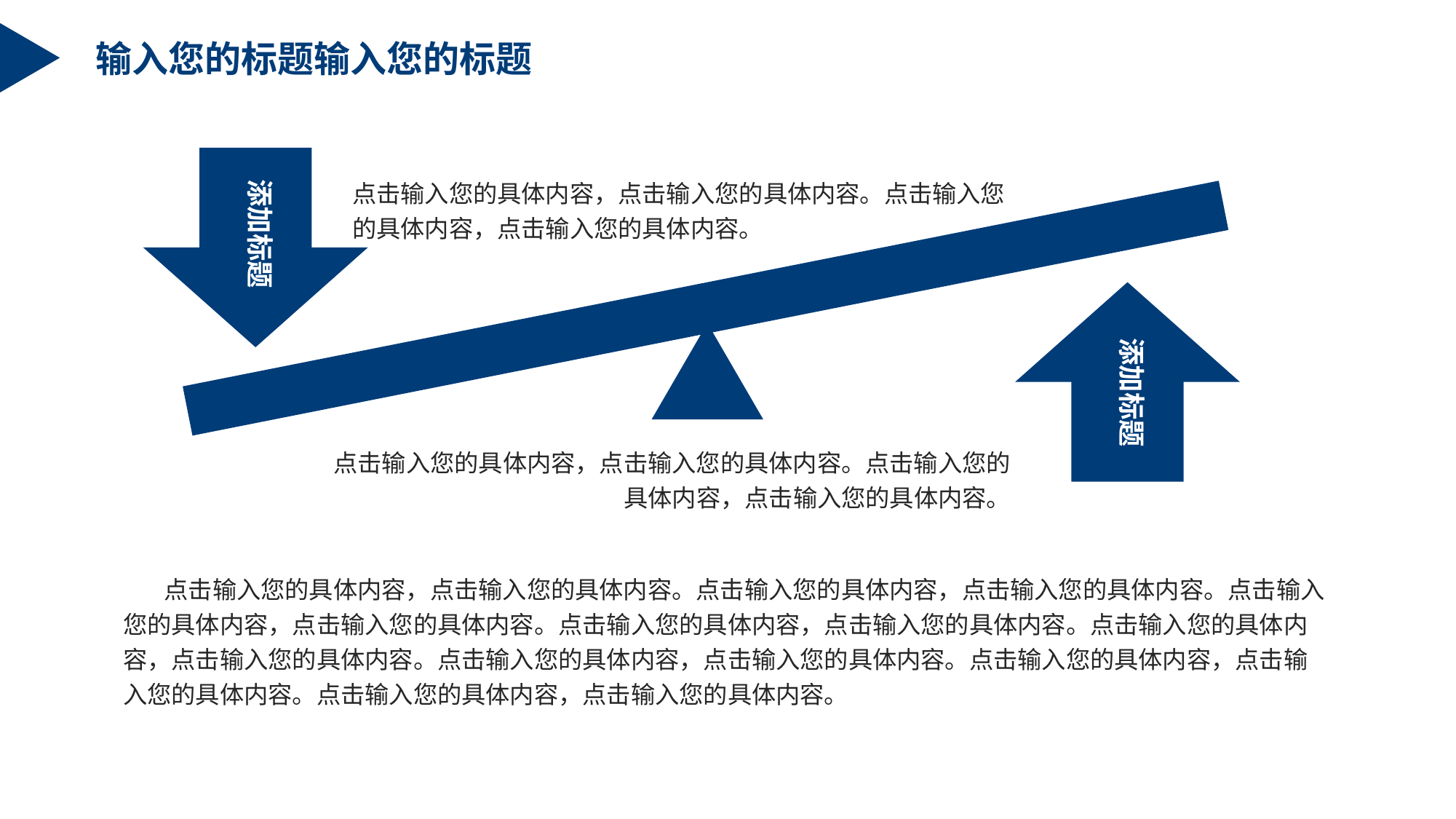

输入您的标题输入您的标题

添加标题
点击输入您的具体内容，点击输入您的具体内容。点击输入您的具体内容，点击输入您的具体内容。

添加标题

点击输入您的具体内容，点击输入您的具体内容。点击输入您的具体内容，点击输入您的具体内容。
点击输入您的具体内容，点击输入您的具体内容。点击输入您的具体内容，点击输入您的具体内容。点击输入您的具体内容，点击输入您的具体内容。点击输入您的具体内容，点击输入您的具体内容。点击输入您的具体内容，点击输入您的具体内容。点击输入您的具体内容，点击输入您的具体内容。点击输入您的具体内容，点击输入您的具体内容。点击输入您的具体内容，点击输入您的具体内容。